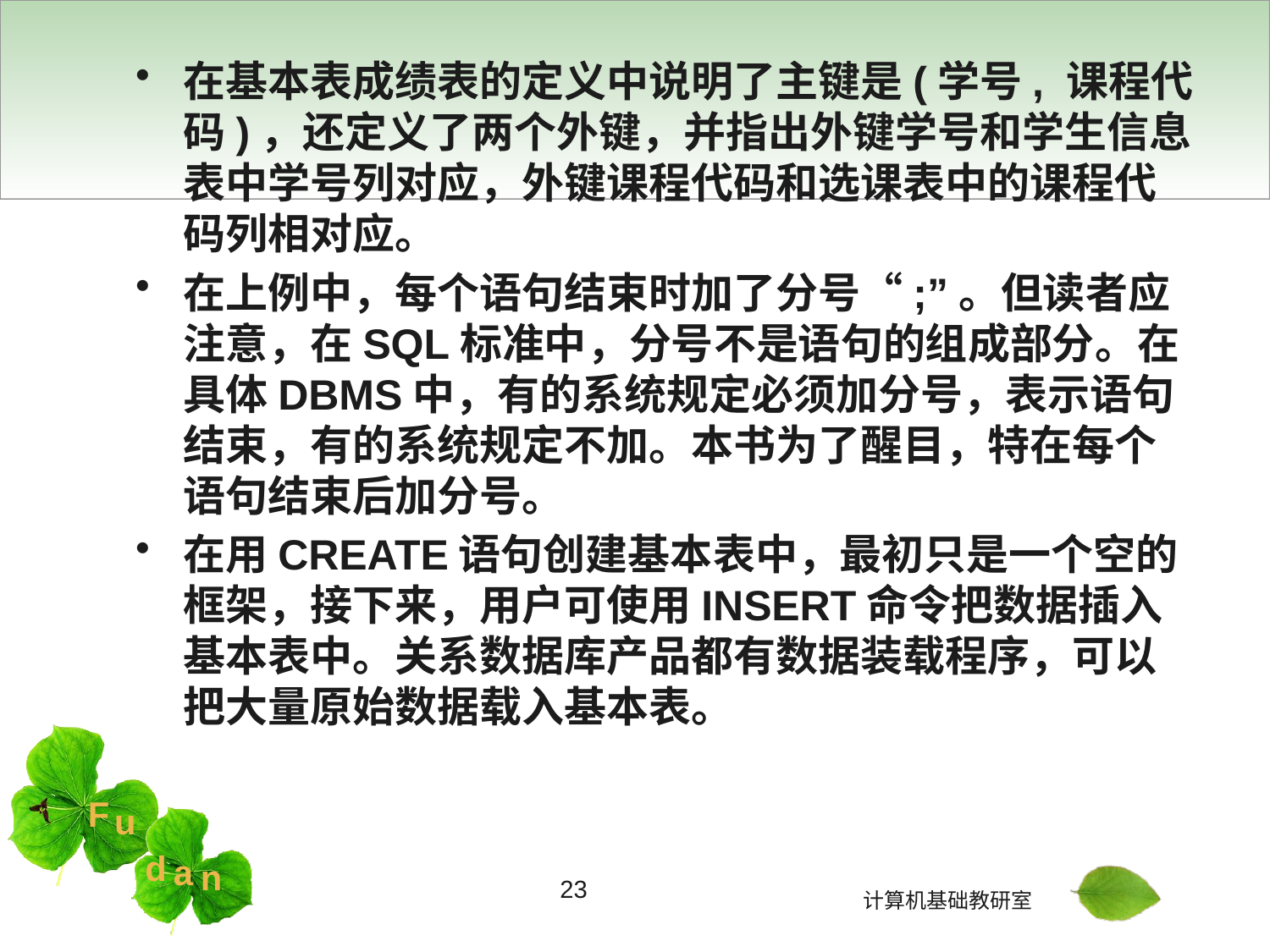

#
在基本表成绩表的定义中说明了主键是(学号, 课程代码)，还定义了两个外键，并指出外键学号和学生信息表中学号列对应，外键课程代码和选课表中的课程代码列相对应。
在上例中，每个语句结束时加了分号“;”。但读者应注意，在SQL标准中，分号不是语句的组成部分。在具体DBMS中，有的系统规定必须加分号，表示语句结束，有的系统规定不加。本书为了醒目，特在每个语句结束后加分号。
在用CREATE语句创建基本表中，最初只是一个空的框架，接下来，用户可使用INSERT命令把数据插入基本表中。关系数据库产品都有数据装载程序，可以把大量原始数据载入基本表。

23